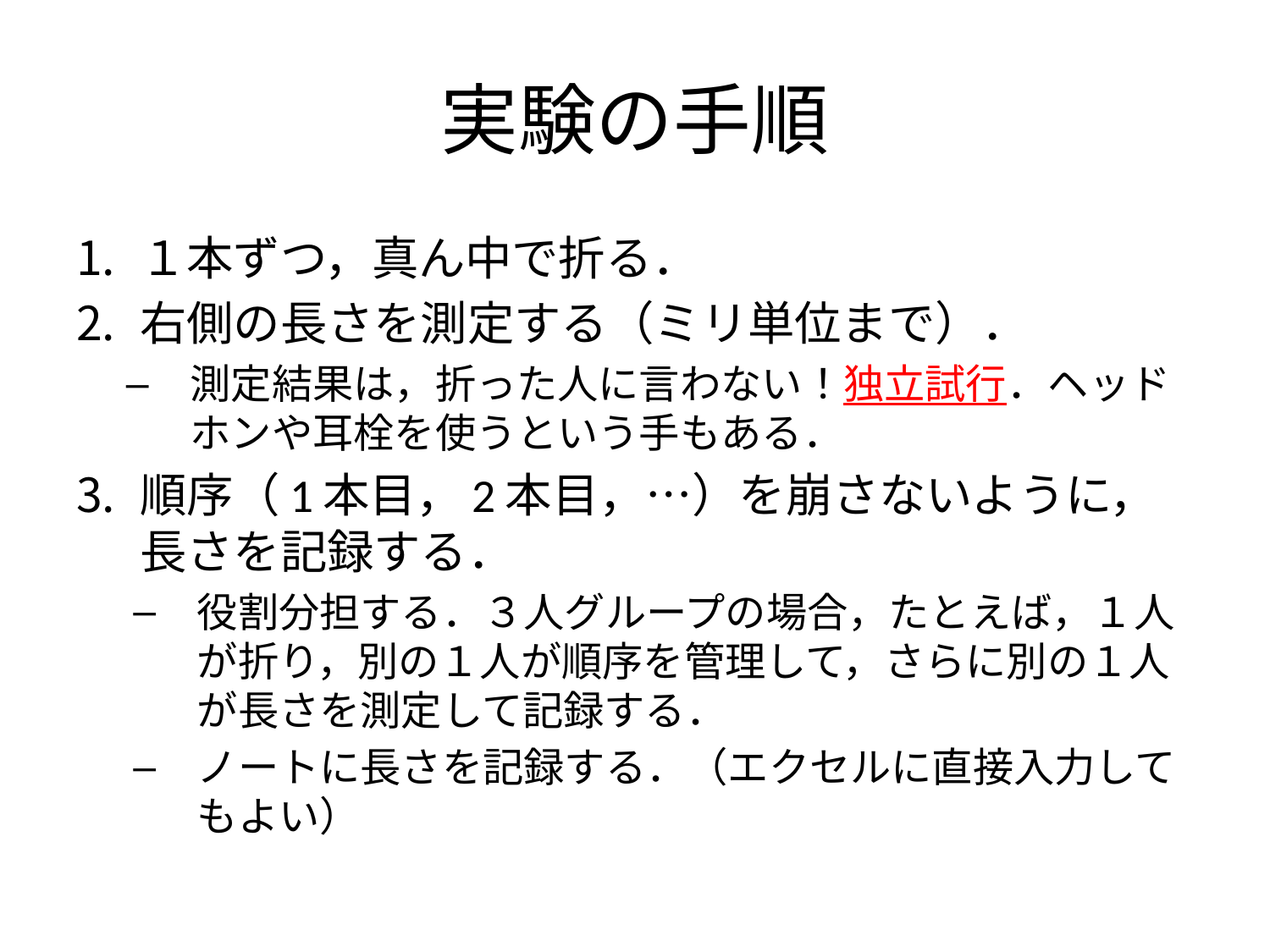

# 実験の手順
１本ずつ，真ん中で折る．
右側の長さを測定する（ミリ単位まで）．
測定結果は，折った人に言わない！独立試行．ヘッドホンや耳栓を使うという手もある．
順序（1本目，2本目，…）を崩さないように，長さを記録する．
役割分担する．３人グループの場合，たとえば，１人が折り，別の１人が順序を管理して，さらに別の１人が長さを測定して記録する．
ノートに長さを記録する．（エクセルに直接入力してもよい）